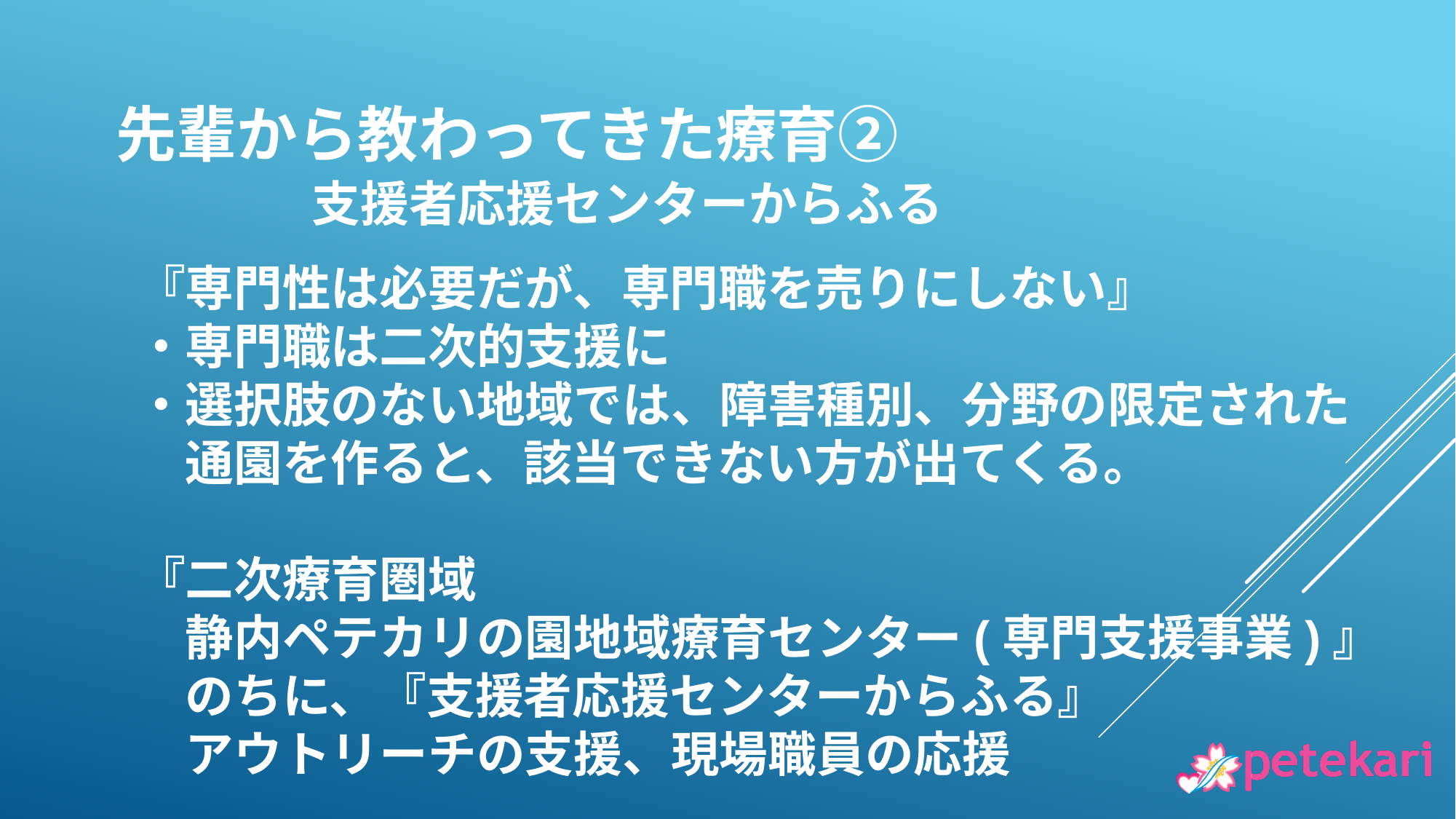

先輩から教わってきた療育②
支援者応援センターからふる
『専門性は必要だが、専門職を売りにしない』
・専門職は二次的支援に
・選択肢のない地域では、障害種別、分野の限定された
　通園を作ると、該当できない方が出てくる。

『二次療育圏域　
　静内ペテカリの園地域療育センター(専門支援事業)』
　のちに、『支援者応援センターからふる』
　アウトリーチの支援、現場職員の応援